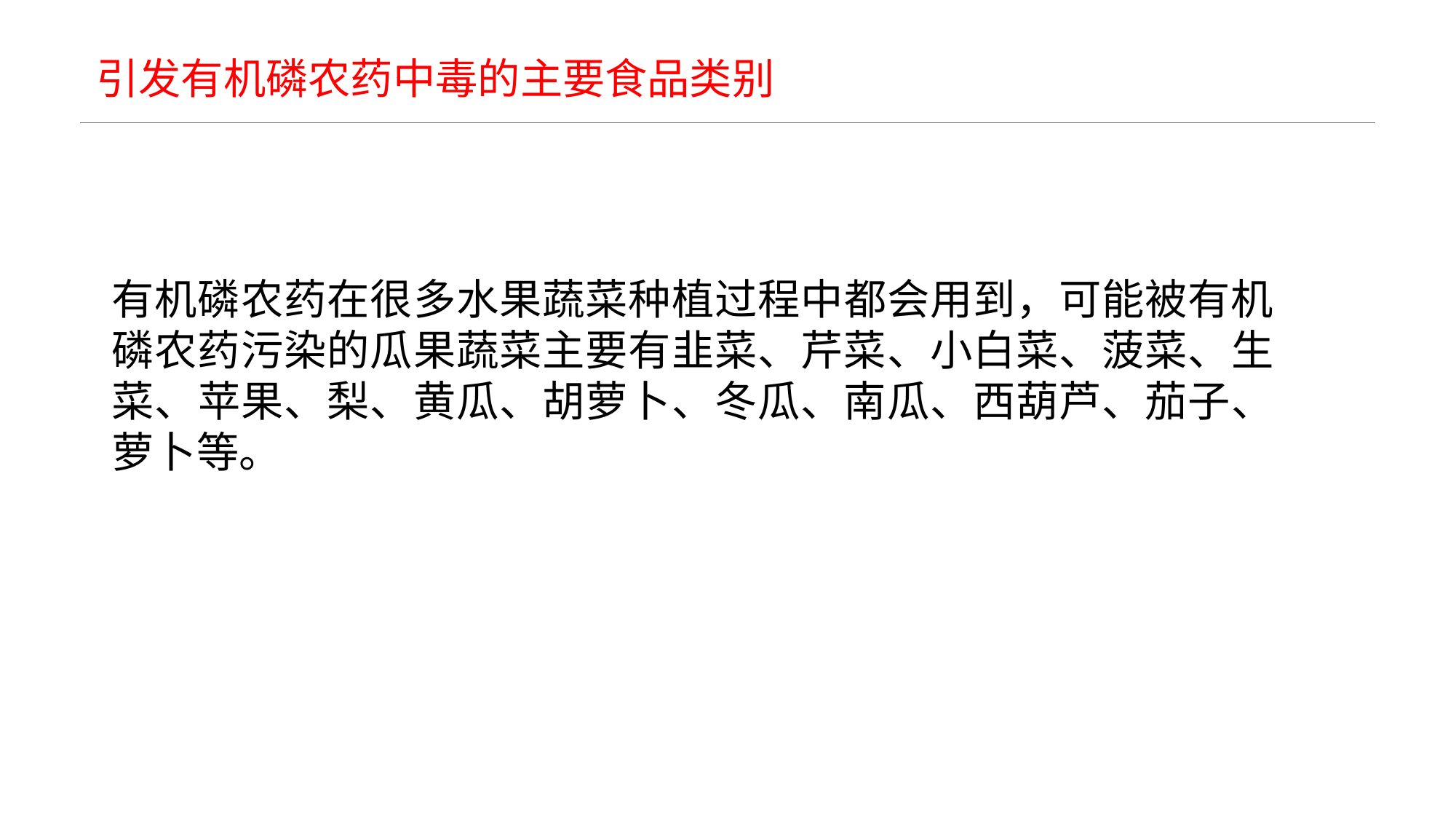

引发有机磷农药中毒的主要食品类别
有机磷农药在很多水果蔬菜种植过程中都会用到，可能被有机磷农药污染的瓜果蔬菜主要有韭菜、芹菜、小白菜、菠菜、生菜、苹果、梨、黄瓜、胡萝卜、冬瓜、南瓜、西葫芦、茄子、萝卜等。